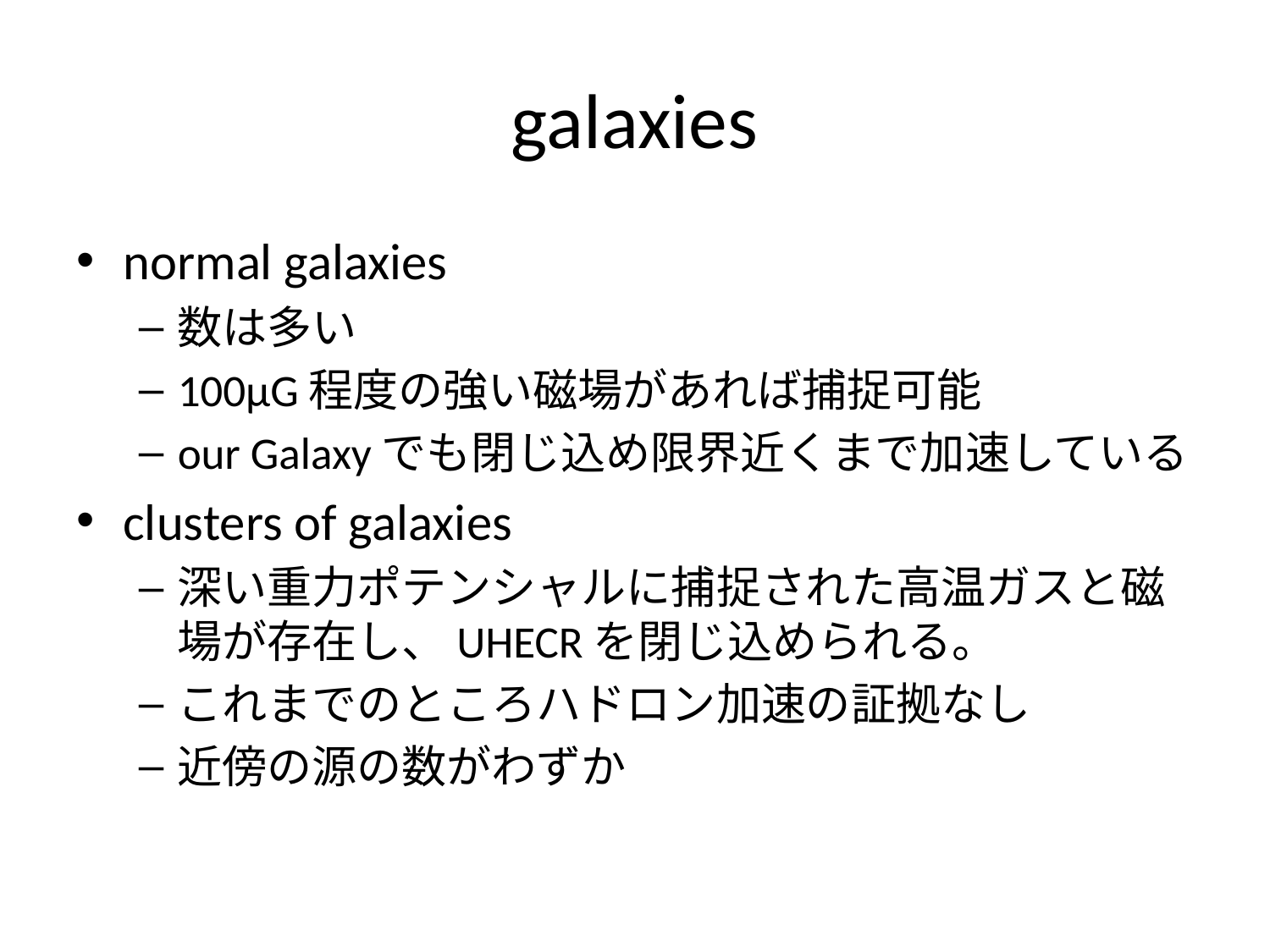

# galaxies
normal galaxies
数は多い
100μG程度の強い磁場があれば捕捉可能
our Galaxyでも閉じ込め限界近くまで加速している
clusters of galaxies
深い重力ポテンシャルに捕捉された高温ガスと磁場が存在し、UHECRを閉じ込められる。
これまでのところハドロン加速の証拠なし
近傍の源の数がわずか